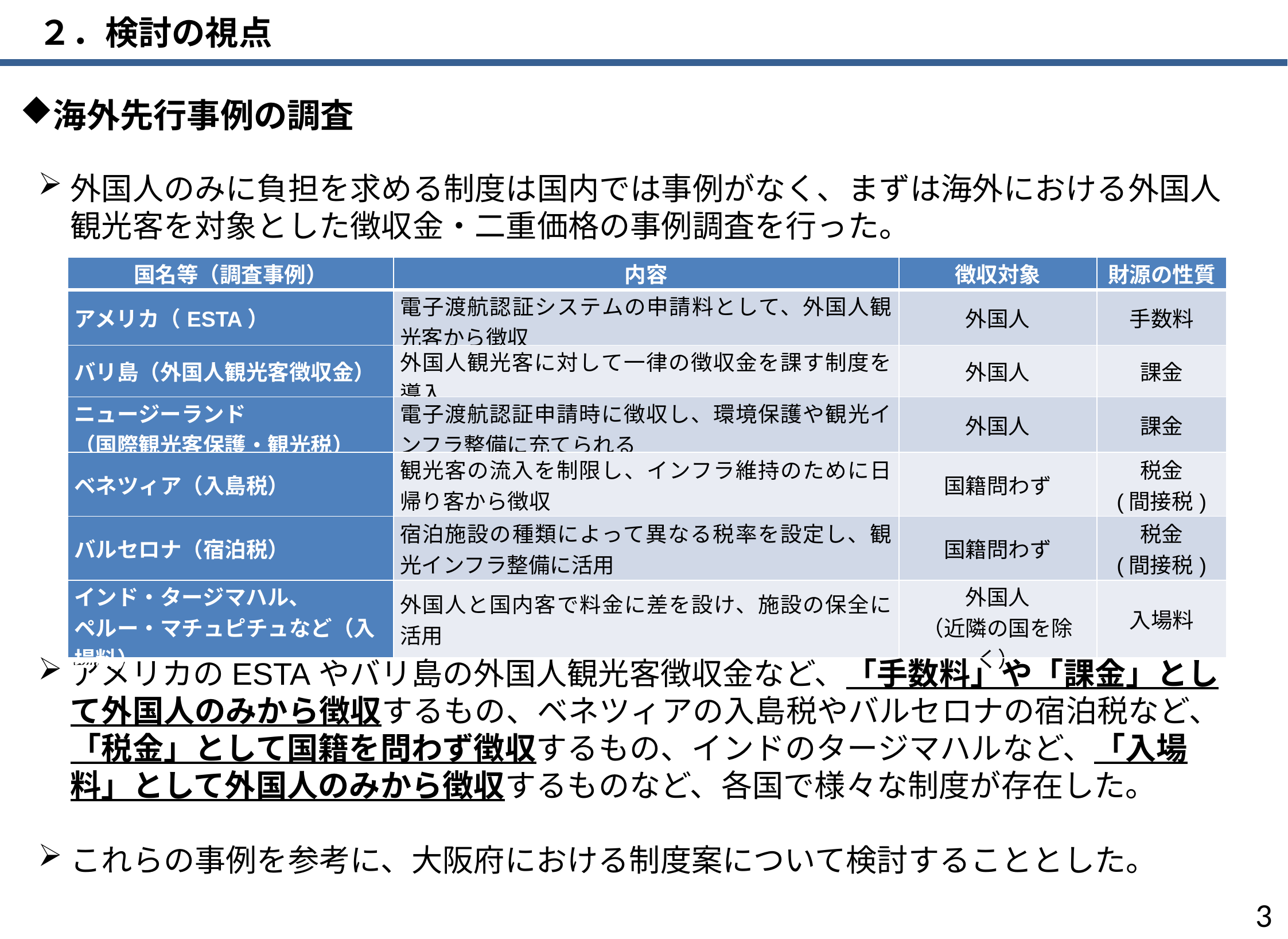

２．検討の視点
海外先行事例の調査

外国人のみに負担を求める制度は国内では事例がなく、まずは海外における外国人観光客を対象とした徴収金・二重価格の事例調査を行った。

アメリカのESTAやバリ島の外国人観光客徴収金など、「手数料」や「課金」として外国人のみから徴収するもの、ベネツィアの入島税やバルセロナの宿泊税など、「税金」として国籍を問わず徴収するもの、インドのタージマハルなど、「入場料」として外国人のみから徴収するものなど、各国で様々な制度が存在した。

これらの事例を参考に、大阪府における制度案について検討することとした。
| 国名等（調査事例） | 内容 | 徴収対象 | 財源の性質 |
| --- | --- | --- | --- |
| アメリカ（ESTA） | 電子渡航認証システムの申請料として、外国人観光客から徴収 | 外国人 | 手数料 |
| バリ島（外国人観光客徴収金） | 外国人観光客に対して一律の徴収金を課す制度を導入 | 外国人 | 課金 |
| ニュージーランド （国際観光客保護・観光税） | 電子渡航認証申請時に徴収し、環境保護や観光インフラ整備に充てられる | 外国人 | 課金 |
| ベネツィア（入島税） | 観光客の流入を制限し、インフラ維持のために日帰り客から徴収 | 国籍問わず | 税金 (間接税) |
| バルセロナ（宿泊税） | 宿泊施設の種類によって異なる税率を設定し、観光インフラ整備に活用 | 国籍問わず | 税金 (間接税) |
| インド・タージマハル、 ペルー・マチュピチュなど（入場料） | 外国人と国内客で料金に差を設け、施設の保全に活用 | 外国人 （近隣の国を除く） | 入場料 |
3